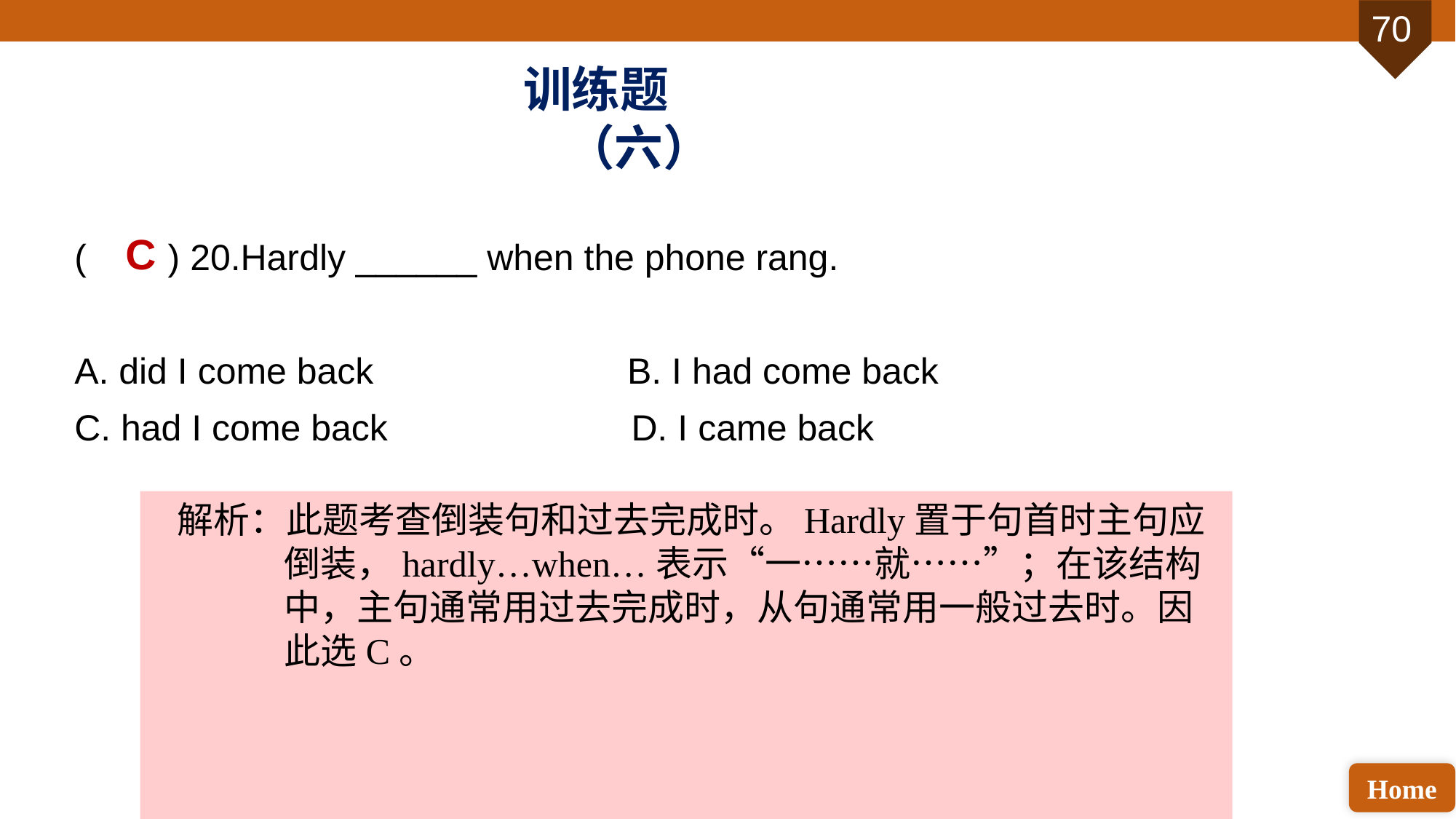

训练题（六）
(        ) 20.Hardly ______ when the phone rang.

A. did I come back                         B. I had come back
C. had I come back                        D. I came back

C

解析：此题考查倒装句和过去完成时。Hardly置于句首时主句应倒装，hardly…when…表示“一……就……”；在该结构中，主句通常用过去完成时，从句通常用一般过去时。因此选C。